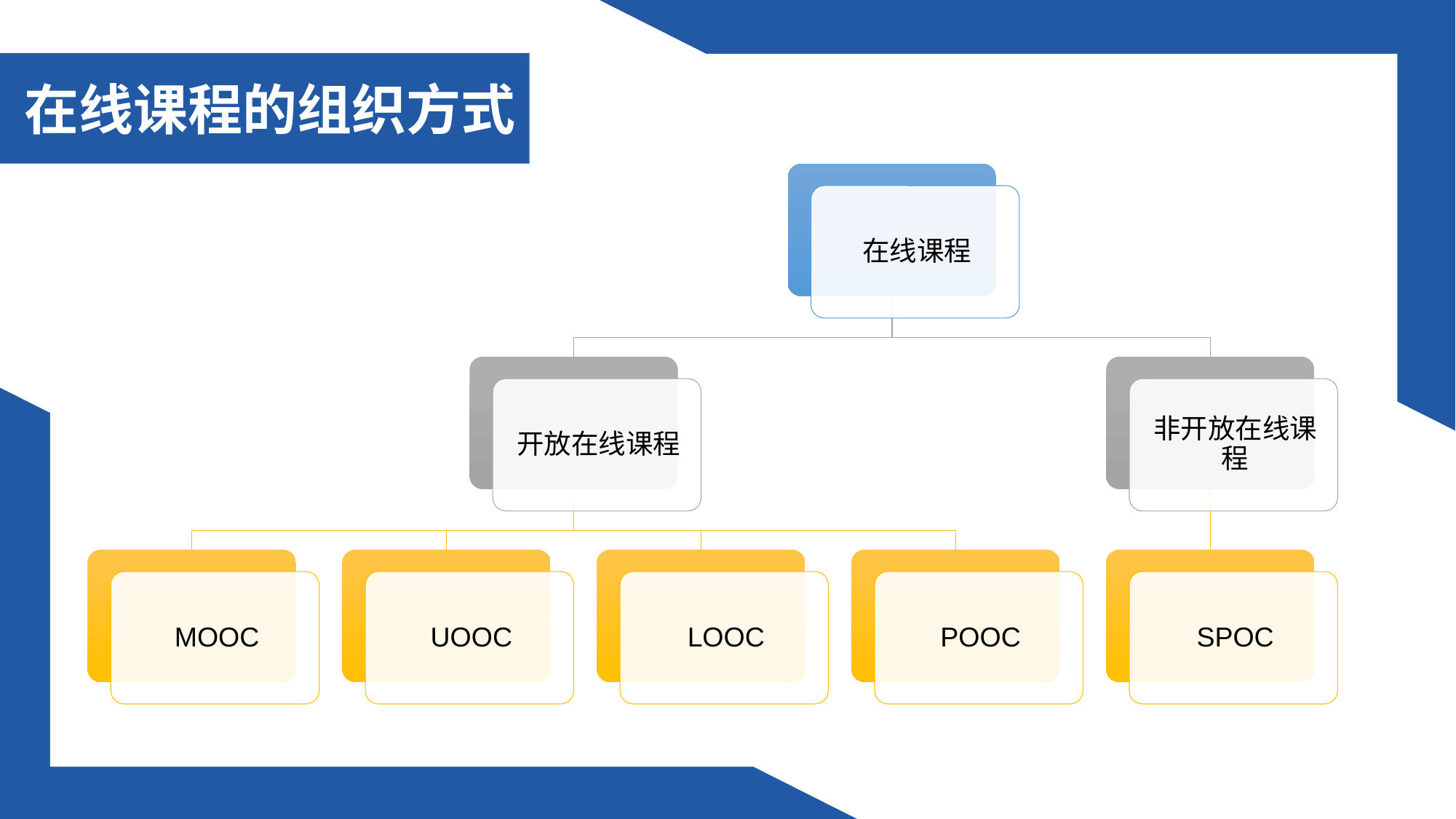

在线课程的组织方式

在线课程
开放在线课程
MOOC
UOOC
LOOC
POOC
非开放在线课程
SPOC